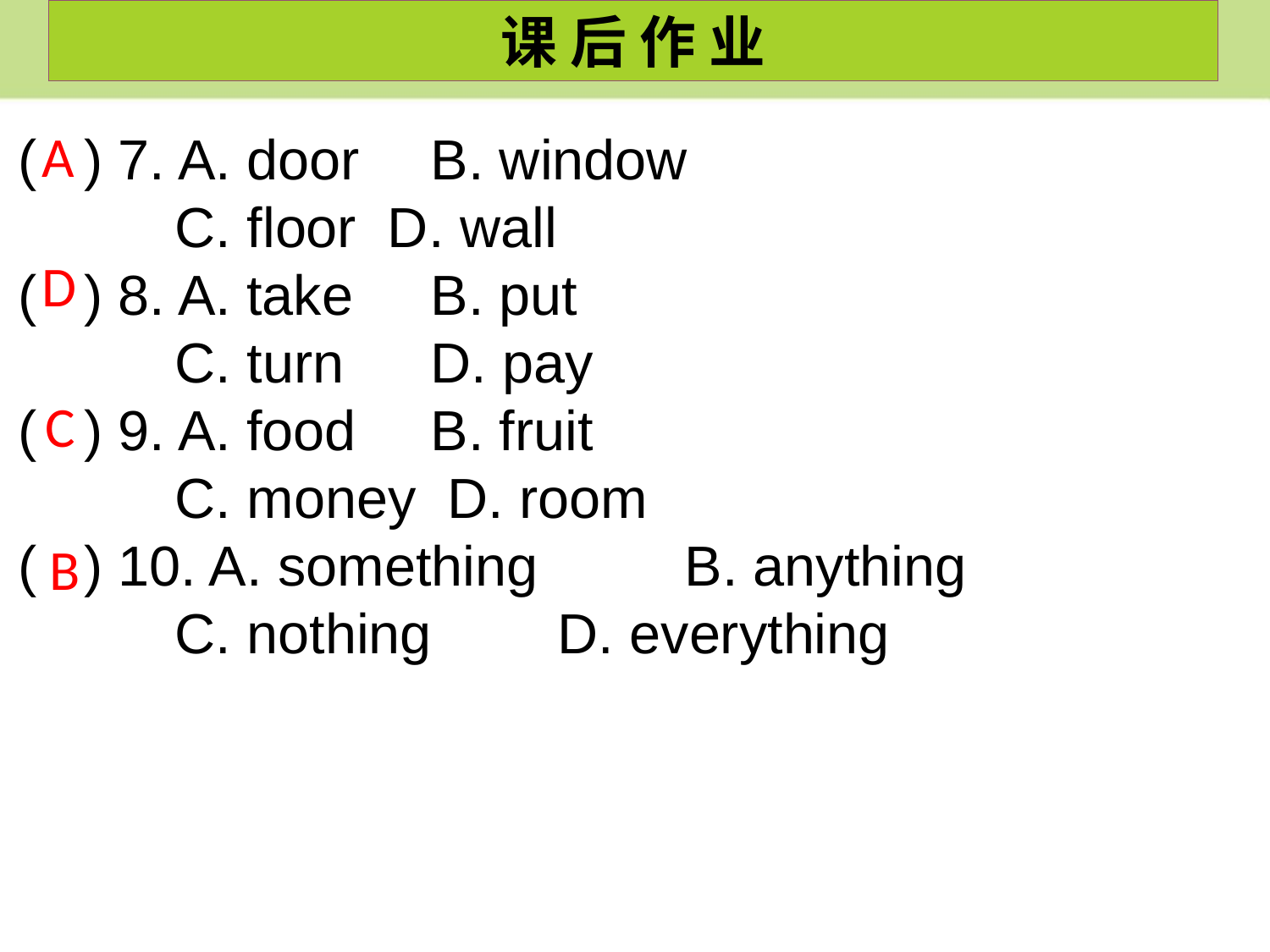

课 后 作 业
A
(   ) 7. A. door	  B. window
          C. floor  D. wall
(   ) 8. A. take	  B. put
          C. turn	  D. pay
(   ) 9. A. food	  B. fruit
          C. money  D. room
(   ) 10. A. something	  B. anything
          C. nothing	  D. everything
D
C
B